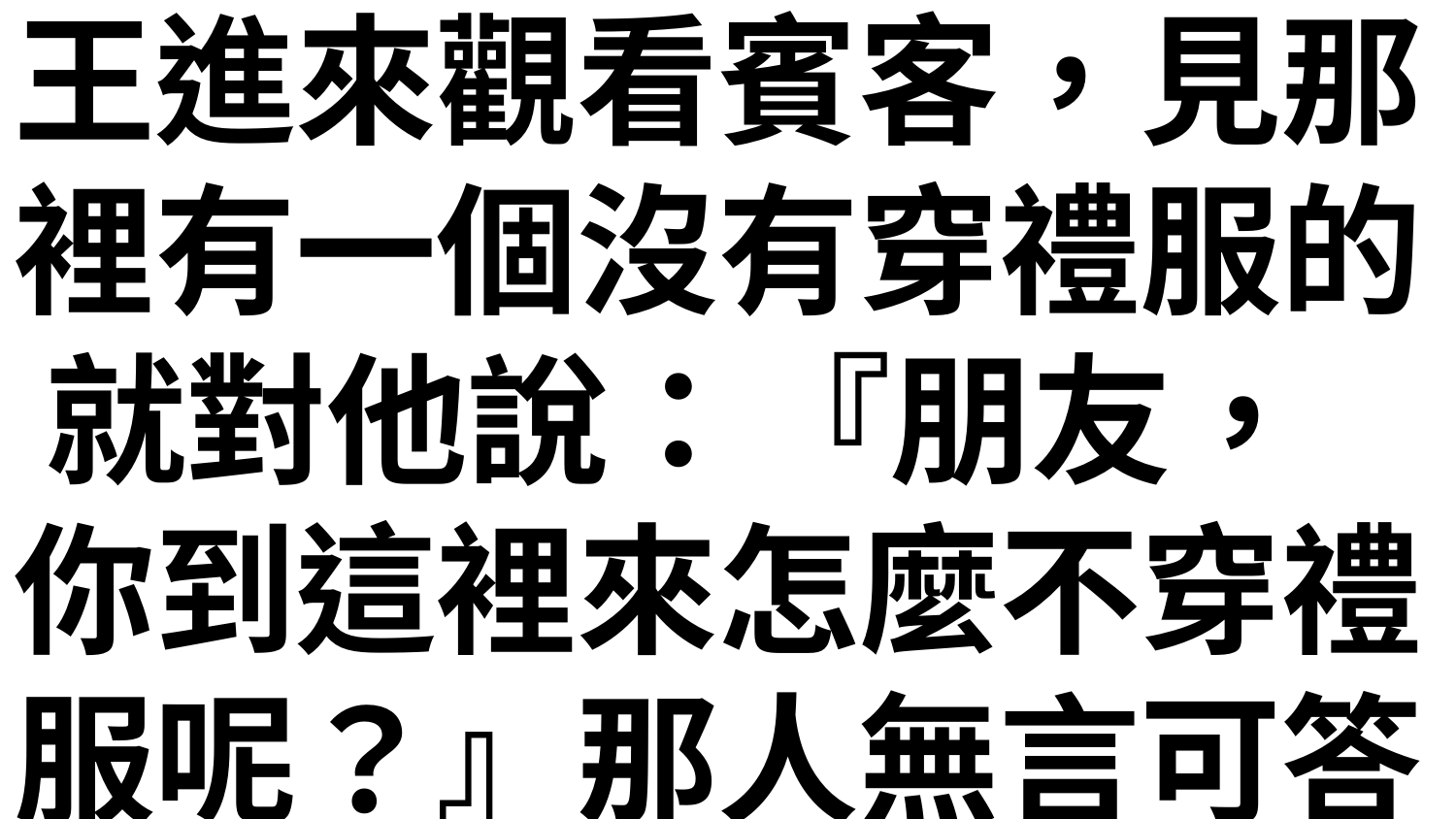

王進來觀看賓客，見那裡有一個沒有穿禮服的， 就對他說：『朋友，你到這裡來怎麼不穿禮服呢？』那人無言可答。